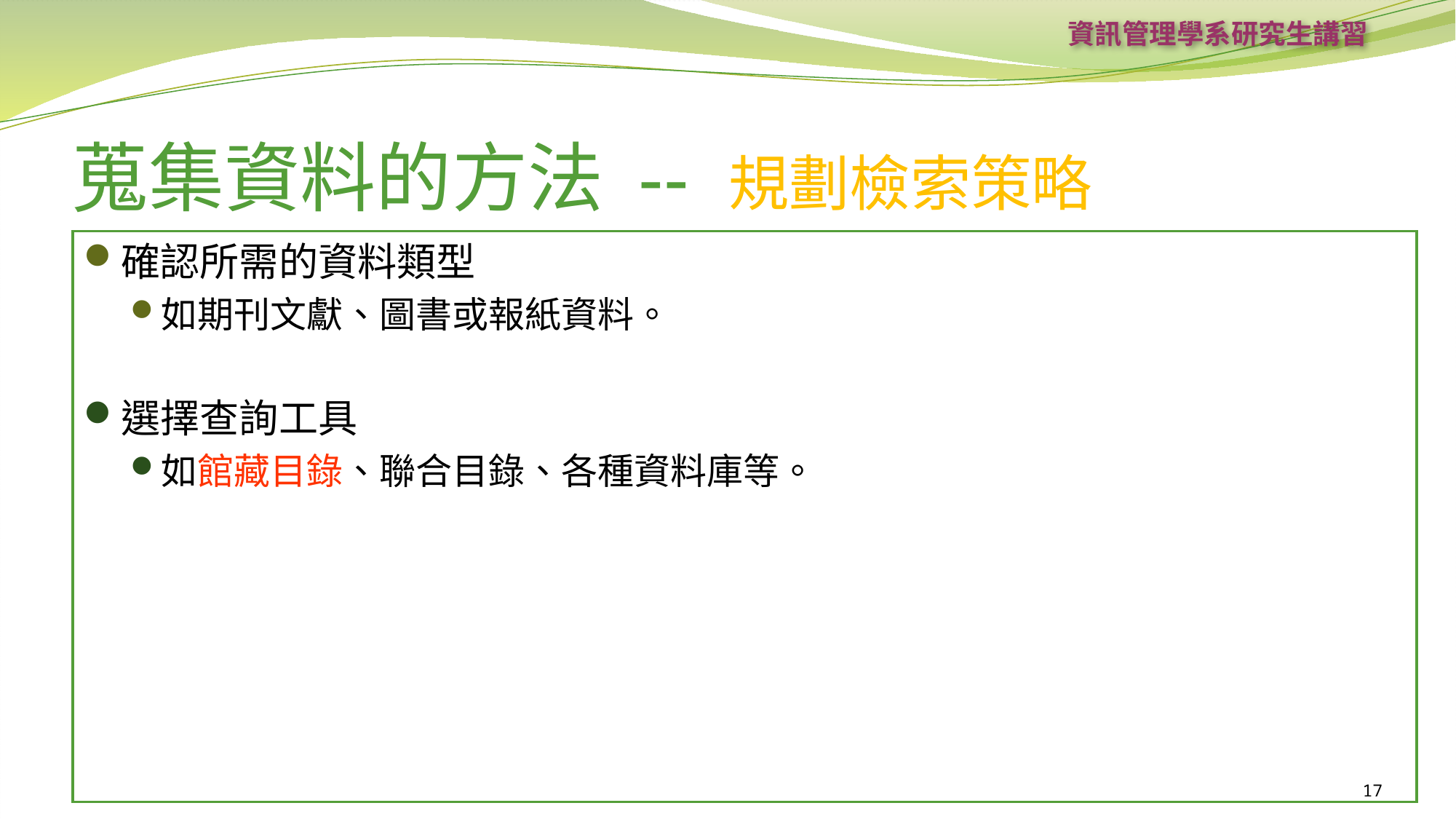

資訊管理學系研究生講習
# 蒐集資料的方法 -- 規劃檢索策略
確認所需的資料類型
如期刊文獻、圖書或報紙資料。

選擇查詢工具
如館藏目錄、聯合目錄、各種資料庫等。

17